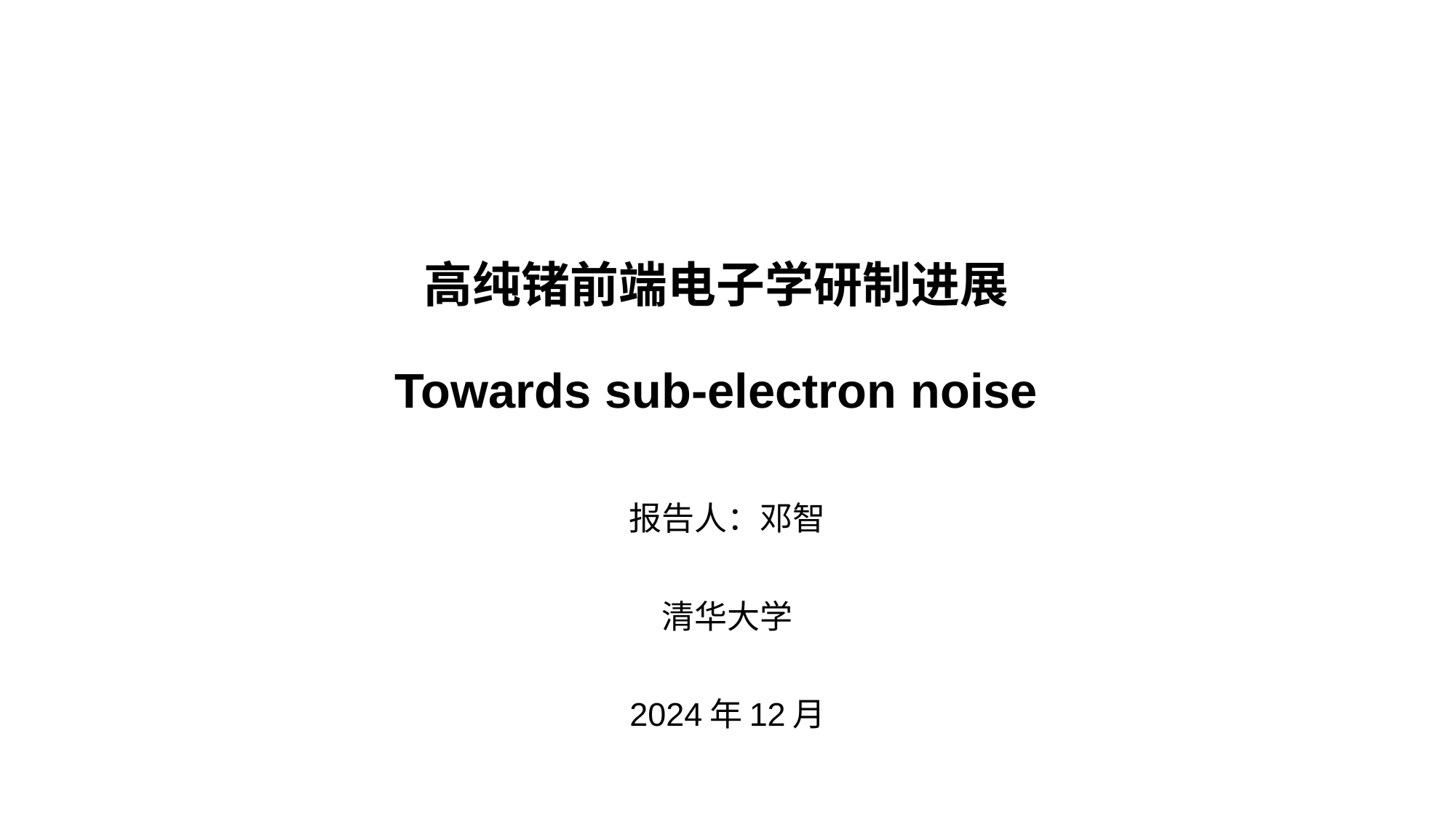

# 高纯锗前端电子学研制进展 Towards sub-electron noise
报告人：邓智

清华大学

2024年12月